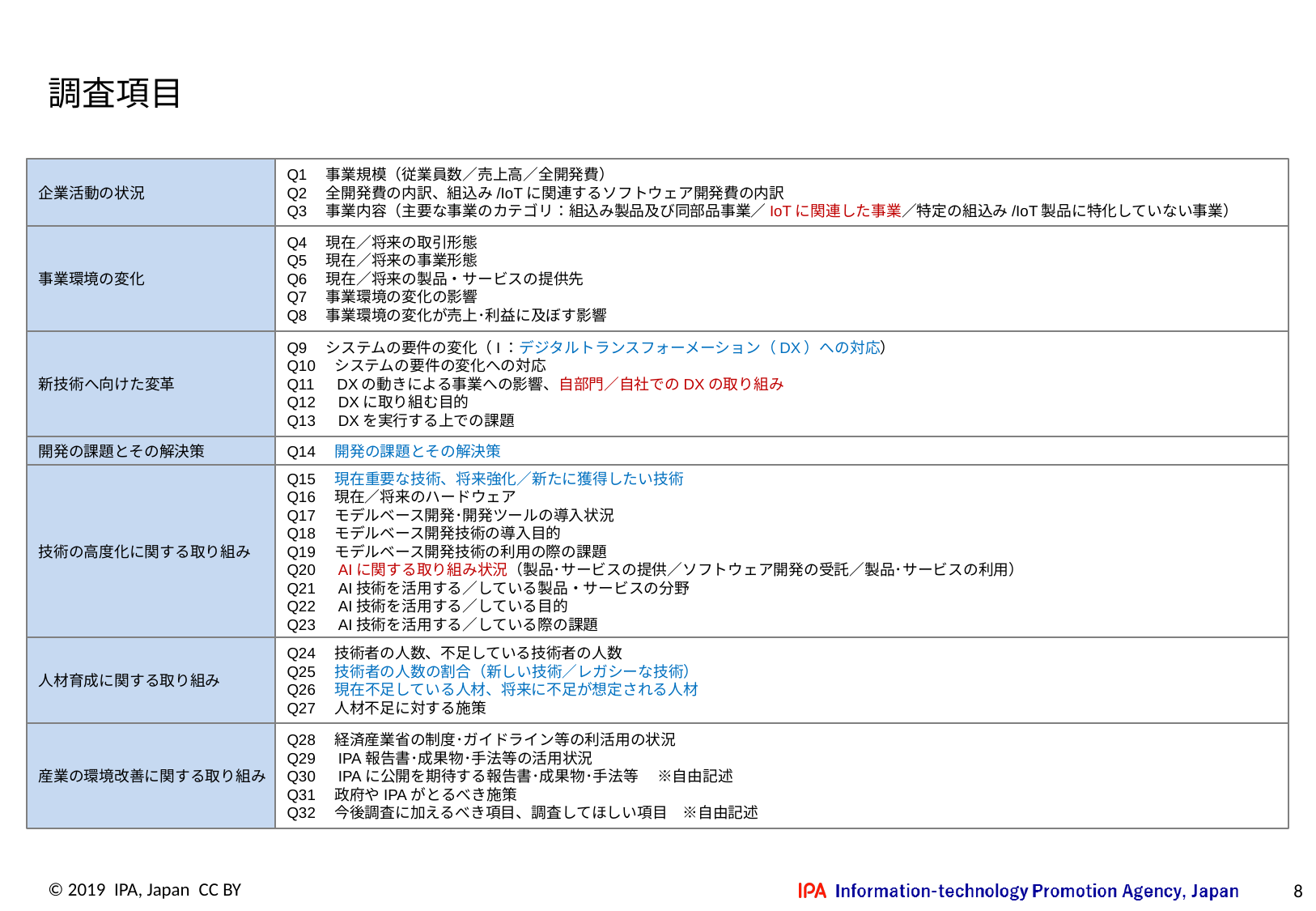

# 調査項目
企業活動の状況
Q1　事業規模（従業員数／売上高／全開発費）
Q2　全開発費の内訳、組込み/IoTに関連するソフトウェア開発費の内訳
Q3　事業内容（主要な事業のカテゴリ：組込み製品及び同部品事業／IoTに関連した事業／特定の組込み/IoT製品に特化していない事業）
事業環境の変化
Q4　現在／将来の取引形態
Q5　現在／将来の事業形態
Q6　現在／将来の製品・サービスの提供先
Q7　事業環境の変化の影響
Q8　事業環境の変化が売上･利益に及ぼす影響
新技術へ向けた変革
Q9　システムの要件の変化（I：デジタルトランスフォーメーション（DX）への対応）
Q10　システムの要件の変化への対応
Q11　DXの動きによる事業への影響、自部門／自社でのDXの取り組み
Q12　DXに取り組む目的
Q13　DXを実行する上での課題
開発の課題とその解決策
Q14　開発の課題とその解決策
技術の高度化に関する取り組み
Q15　現在重要な技術、将来強化／新たに獲得したい技術
Q16　現在／将来のハードウェア
Q17　モデルベース開発･開発ツールの導入状況
Q18　モデルベース開発技術の導入目的
Q19　モデルベース開発技術の利用の際の課題
Q20　AIに関する取り組み状況（製品･サービスの提供／ソフトウェア開発の受託／製品･サービスの利用）
Q21　AI技術を活用する／している製品・サービスの分野
Q22　AI技術を活用する／している目的
Q23　AI技術を活用する／している際の課題
人材育成に関する取り組み
Q24　技術者の人数、不足している技術者の人数
Q25　技術者の人数の割合（新しい技術／レガシーな技術）
Q26　現在不足している人材、将来に不足が想定される人材
Q27　人材不足に対する施策
産業の環境改善に関する取り組み
Q28　経済産業省の制度･ガイドライン等の利活用の状況
Q29　IPA報告書･成果物･手法等の活用状況
Q30　IPAに公開を期待する報告書･成果物･手法等　 ※自由記述
Q31　政府やIPAがとるべき施策
Q32　今後調査に加えるべき項目、調査してほしい項目　※自由記述